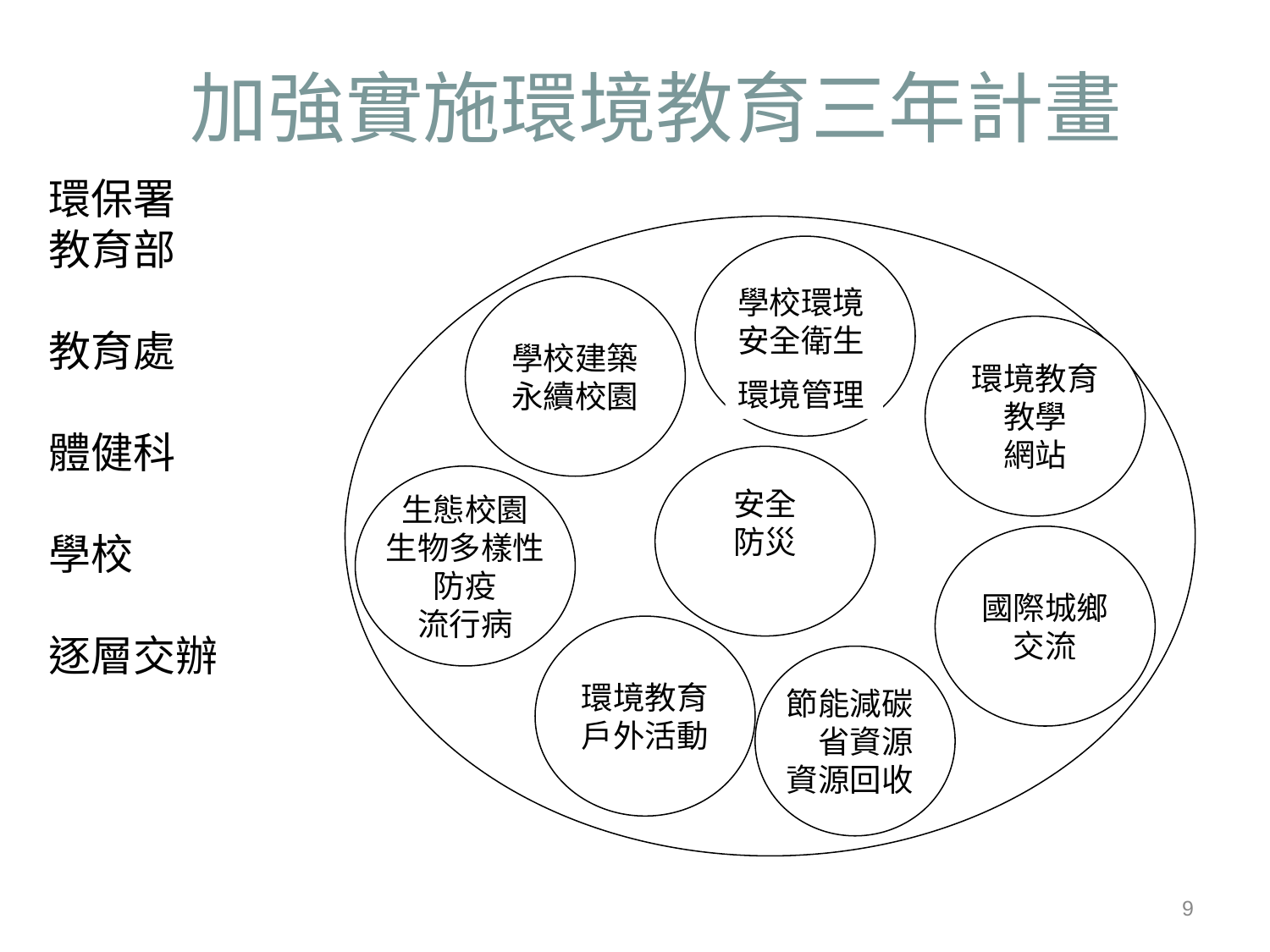

# 加強實施環境教育三年計畫
環保署
教育部

教育處

體健科

學校

逐層交辦

學校建築
永續校園
學校環境安全衛生
環境管理
環境教育
教學
網站
學校
安全
防災

生態校園
生物多樣性
防疫
流行病
國際城鄉
交流
環境教育
戶外活動
節能減碳
省資源
資源回收
2012/8/25
9